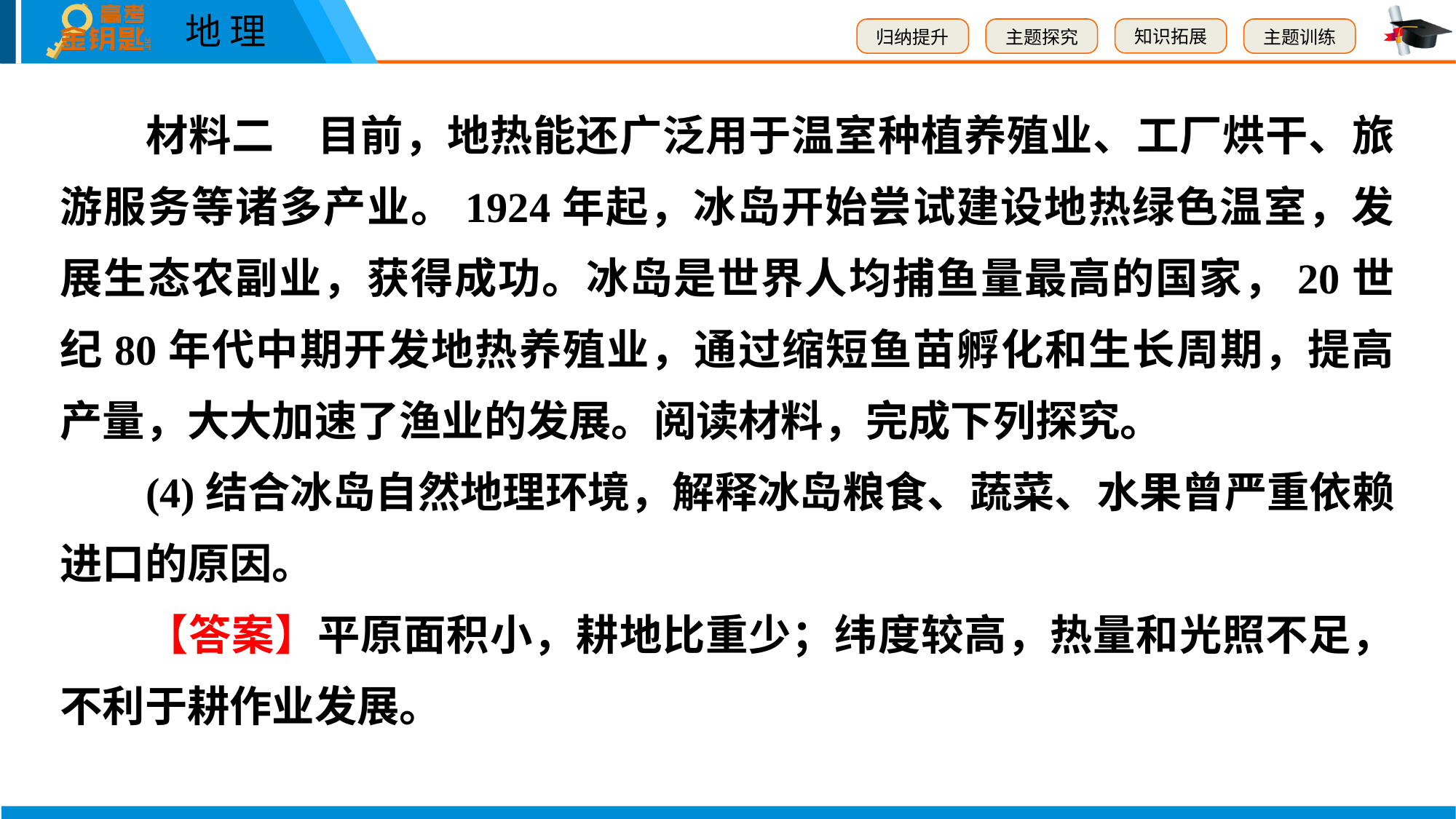

材料二　目前，地热能还广泛用于温室种植养殖业、工厂烘干、旅游服务等诸多产业。1924年起，冰岛开始尝试建设地热绿色温室，发展生态农副业，获得成功。冰岛是世界人均捕鱼量最高的国家，20世纪80年代中期开发地热养殖业，通过缩短鱼苗孵化和生长周期，提高产量，大大加速了渔业的发展。阅读材料，完成下列探究。
(4)结合冰岛自然地理环境，解释冰岛粮食、蔬菜、水果曾严重依赖进口的原因。
【答案】平原面积小，耕地比重少；纬度较高，热量和光照不足，不利于耕作业发展。